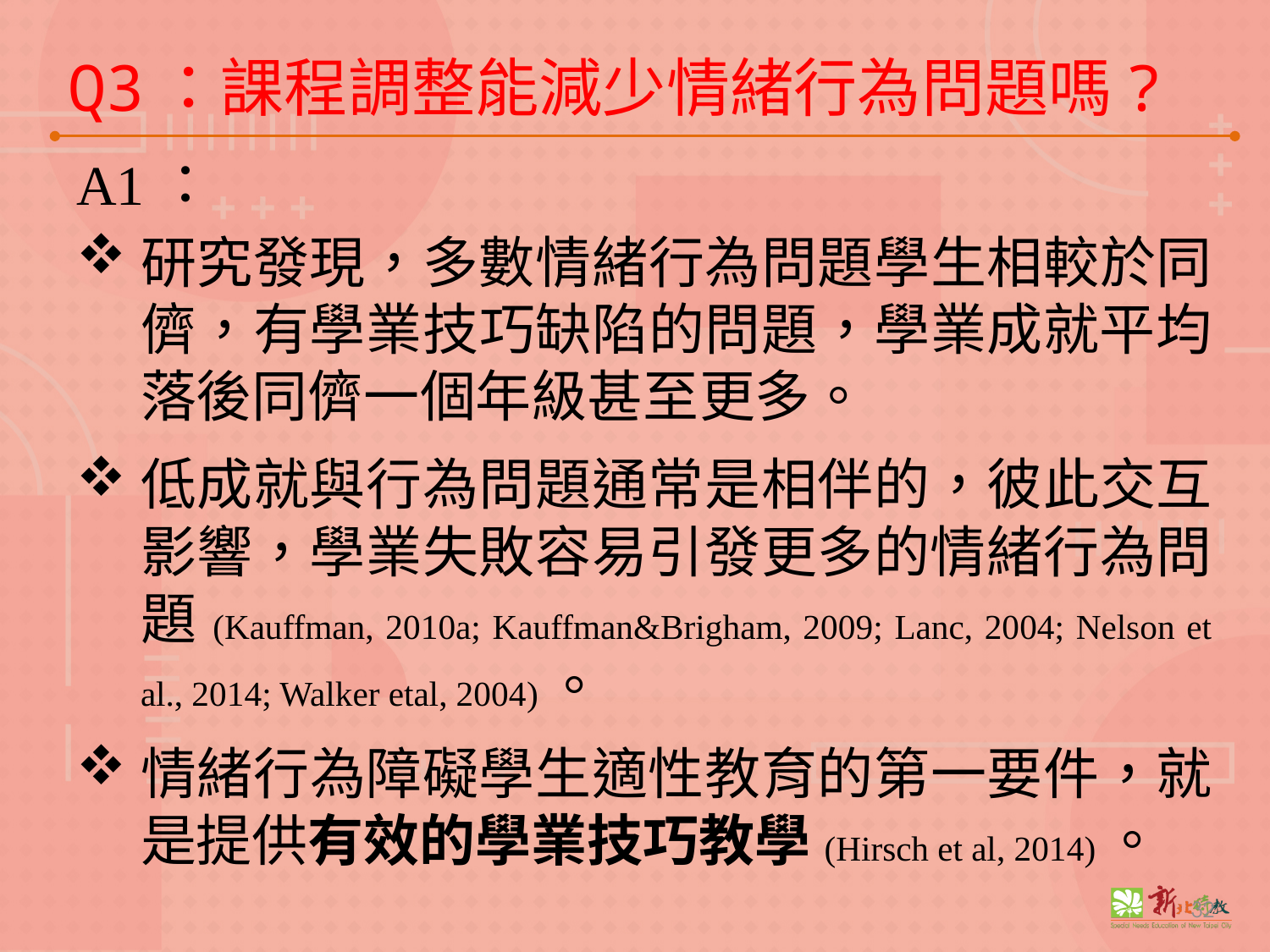

# Q3：課程調整能減少情緒行為問題嗎?
A1：
研究發現，多數情緒行為問題學生相較於同儕，有學業技巧缺陷的問題，學業成就平均落後同儕一個年級甚至更多。
低成就與行為問題通常是相伴的，彼此交互影響，學業失敗容易引發更多的情緒行為問題(Kauffman, 2010a; Kauffman&Brigham, 2009; Lanc, 2004; Nelson et al., 2014; Walker etal, 2004)。
情緒行為障礙學生適性教育的第一要件，就是提供有效的學業技巧教學(Hirsch et al, 2014)。

32